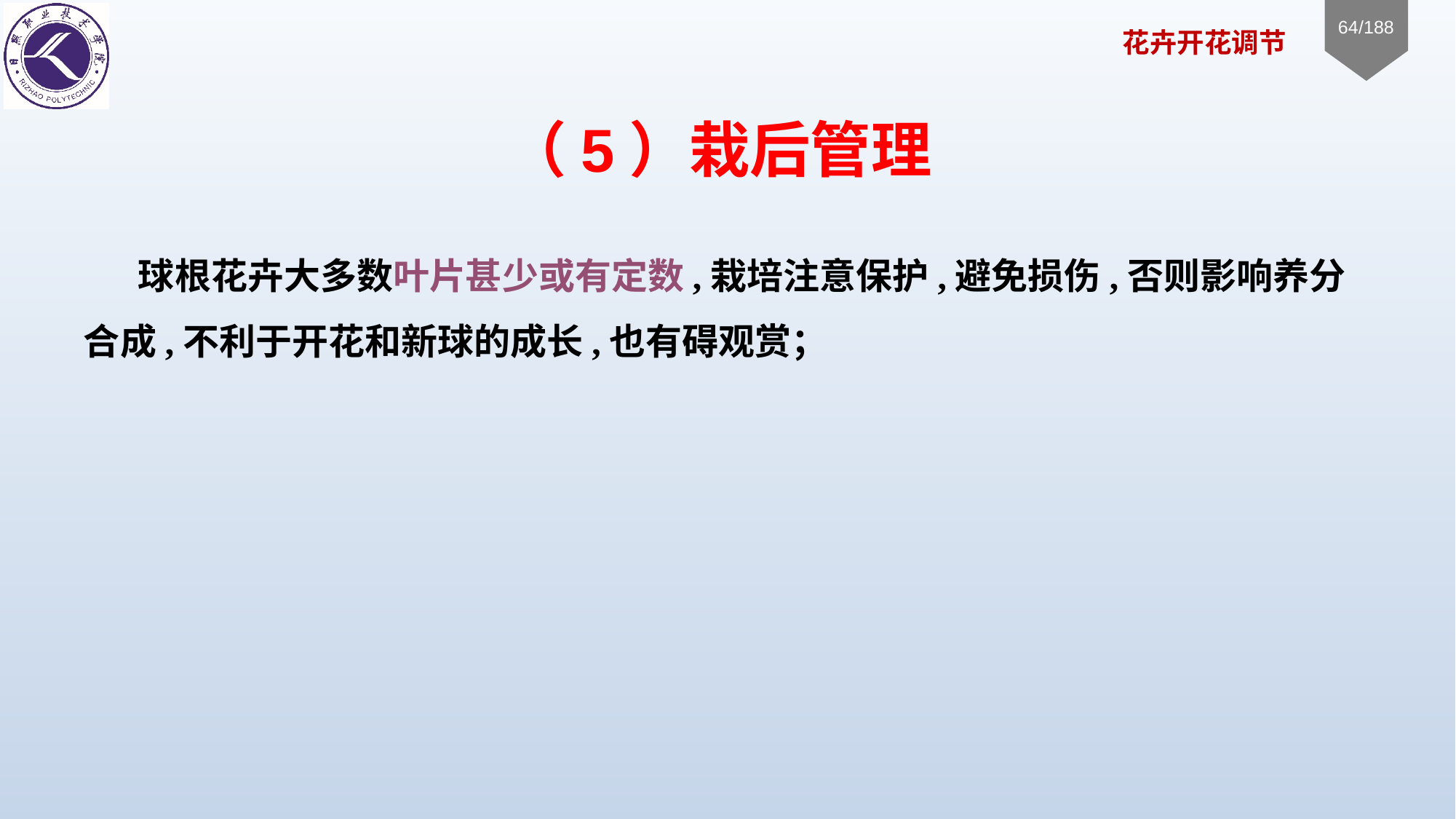

# （5）栽后管理
球根花卉大多数叶片甚少或有定数,栽培注意保护,避免损伤,否则影响养分合成,不利于开花和新球的成长,也有碍观赏；